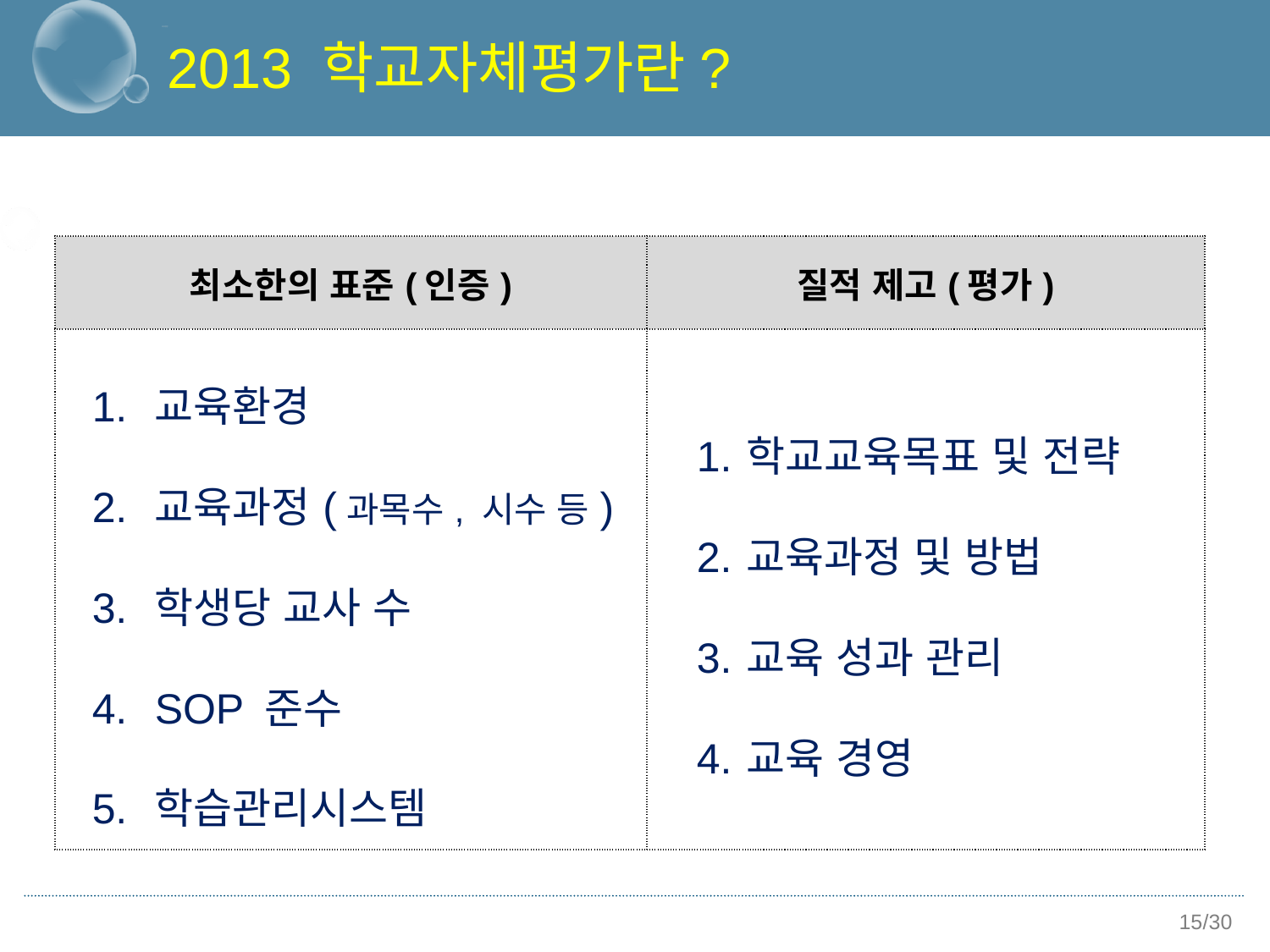

2013 학교자체평가란?
| 최소한의 표준(인증) | 질적 제고(평가) |
| --- | --- |
| 교육환경 교육과정(과목수, 시수 등) 학생당 교사 수 SOP 준수 학습관리시스템 | 학교교육목표 및 전략 교육과정 및 방법 교육 성과 관리 교육 경영 |
15/30